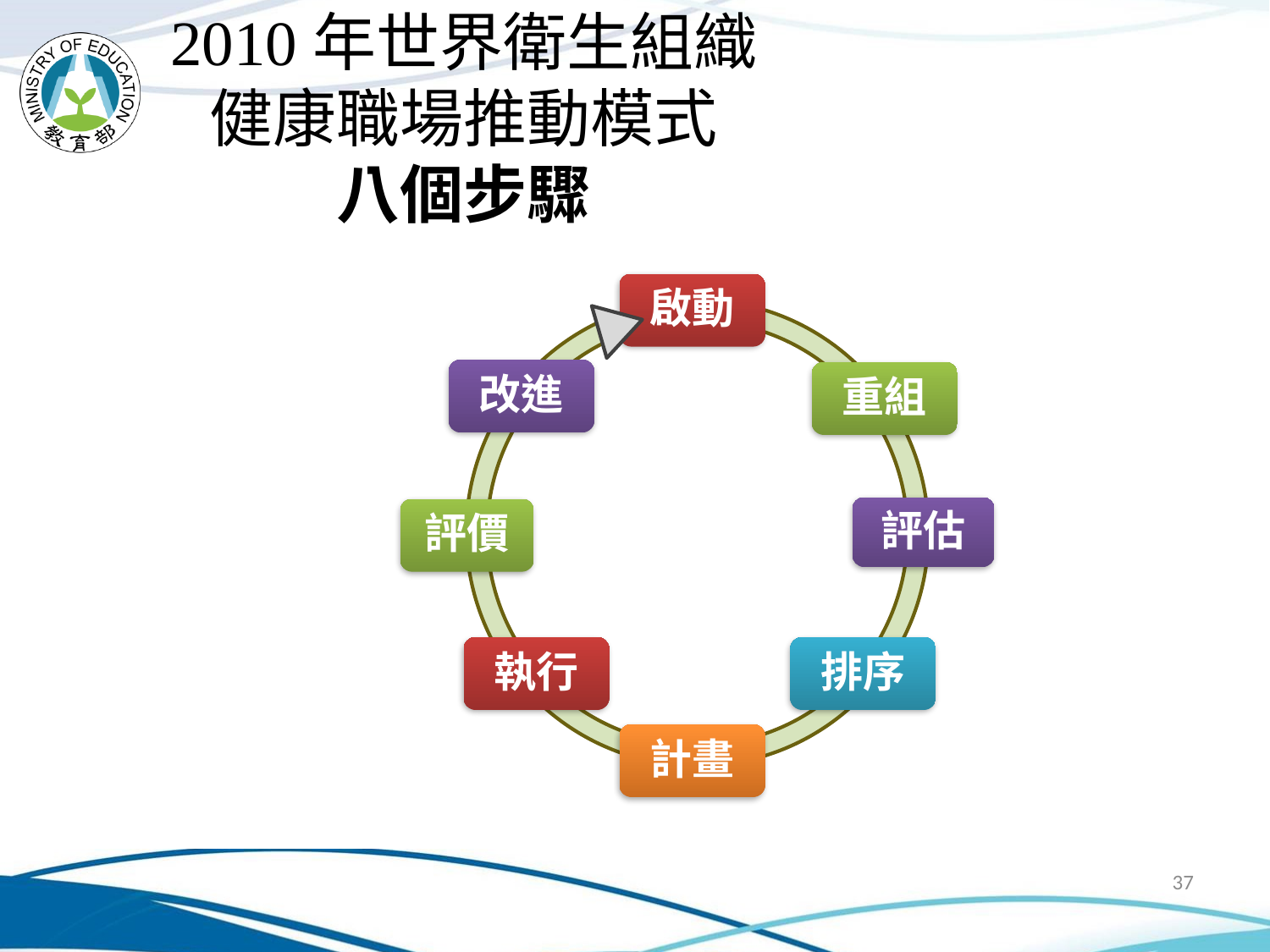

2010年世界衛生組織
健康職場推動模式
八個步驟
啟動

改進
重組
評估
評價
排序
執行
計畫
37